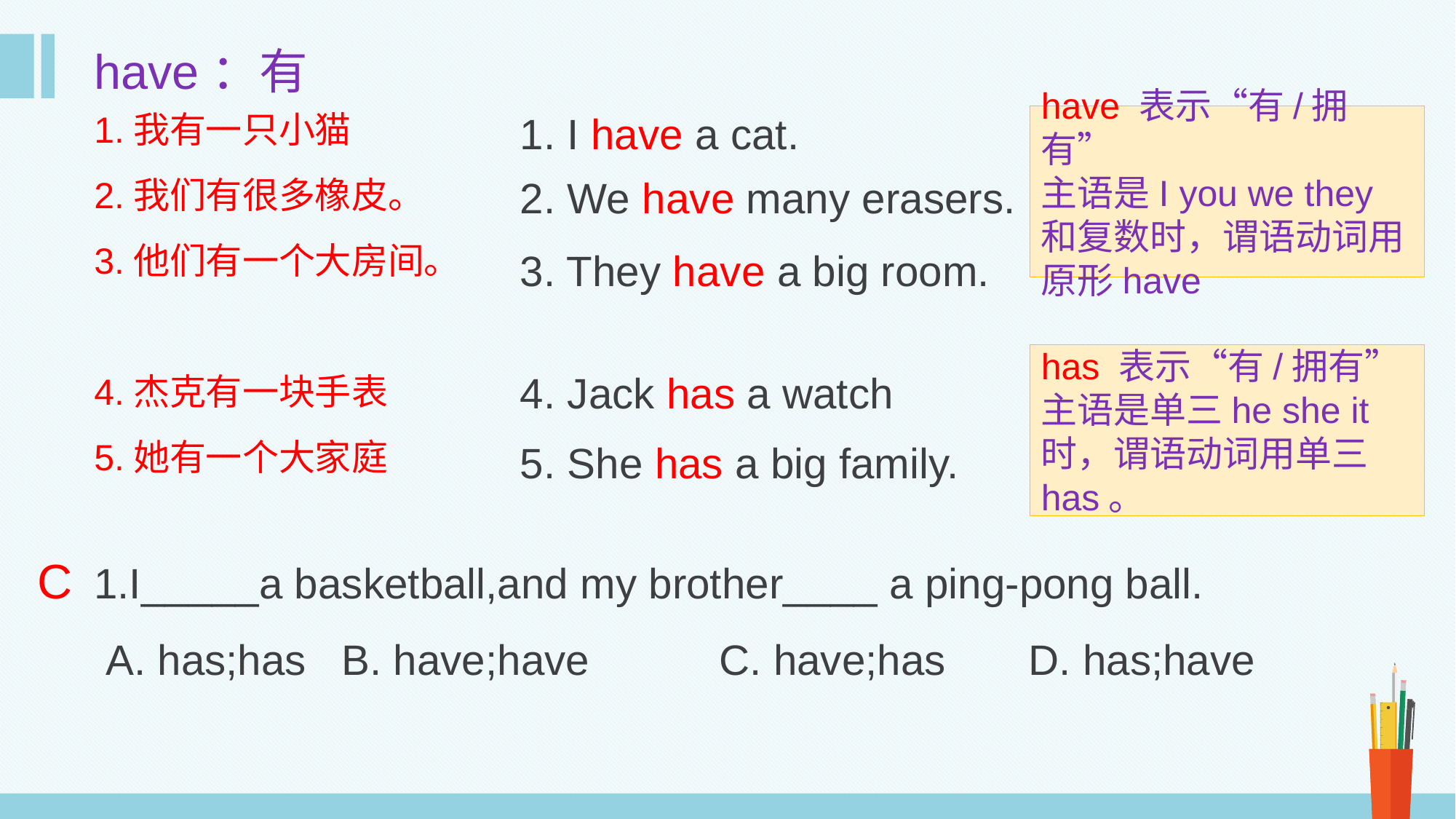

have：有
1. I have a cat.

have 表示“有/拥有”
主语是I you we they 和复数时，谓语动词用原形have
1.我有一只小猫
2.我们有很多橡皮。
3.他们有一个大房间。

4.杰克有一块手表
5.她有一个大家庭
2. We have many erasers.

3. They have a big room.

has 表示“有/拥有”
主语是单三he she it时，谓语动词用单三has。
4. Jack has a watch

5. She has a big family.

C
1.I_____a basketball,and my brother____ a ping-pong ball.
 A. has;has   B. have;have           C. have;has       D. has;have